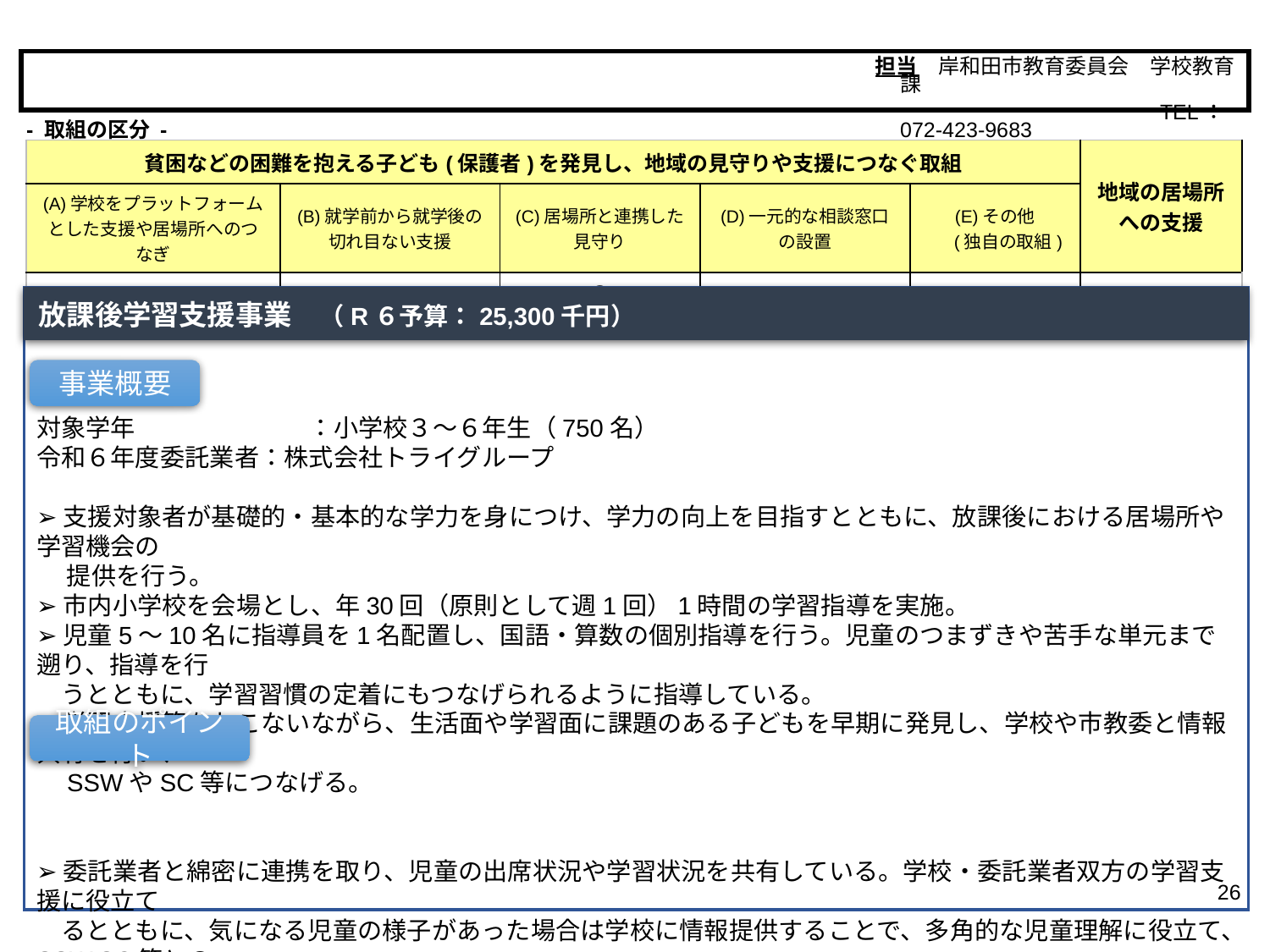

担当　岸和田市教育委員会　学校教育課
　　　　　 　　　　　　　　TEL：072-423-9683

岸和田市
- 取組の区分 -
| 貧困などの困難を抱える子ども(保護者)を発見し、地域の見守りや支援につなぐ取組 |  |  |  |  | 地域の居場所 への支援 |
| --- | --- | --- | --- | --- | --- |
| (A)学校をプラットフォームとした支援や居場所へのつなぎ | (B)就学前から就学後の 切れ目ない支援 | (C)居場所と連携した 見守り | (D)一元的な相談窓口 の設置 | (E)その他 　 (独自の取組) |  |
|  |  | 〇 |  |  |  |
放課後学習支援事業　（R６予算：25,300千円）

対象学年　　　　　　　：小学校３～６年生（750名）
令和６年度委託業者：株式会社トライグループ

➢支援対象者が基礎的・基本的な学力を身につけ、学力の向上を目指すとともに、放課後における居場所や学習機会の
　 提供を行う。
➢市内小学校を会場とし、年30回（原則として週1回）1時間の学習指導を実施。
➢児童5～10名に指導員を1名配置し、国語・算数の個別指導を行う。児童のつまずきや苦手な単元まで遡り、指導を行
　うとともに、学習習慣の定着にもつなげられるように指導している。
➢学習支援等をおこないながら、生活面や学習面に課題のある子どもを早期に発見し、学校や市教委と情報共有を行い、
　SSWやSC等につなげる。

➢委託業者と綿密に連携を取り、児童の出席状況や学習状況を共有している。学校・委託業者双方の学習支援に役立て
　るとともに、気になる児童の様子があった場合は学校に情報提供することで、多角的な児童理解に役立て、SSW,SC等との
　連携につなげられている。
➢指導員については、性別や年代等も勘案し、児童にとって、きょうだいや祖父母、保護者のような存在にもなっている。

事業概要
取組のポイント
26